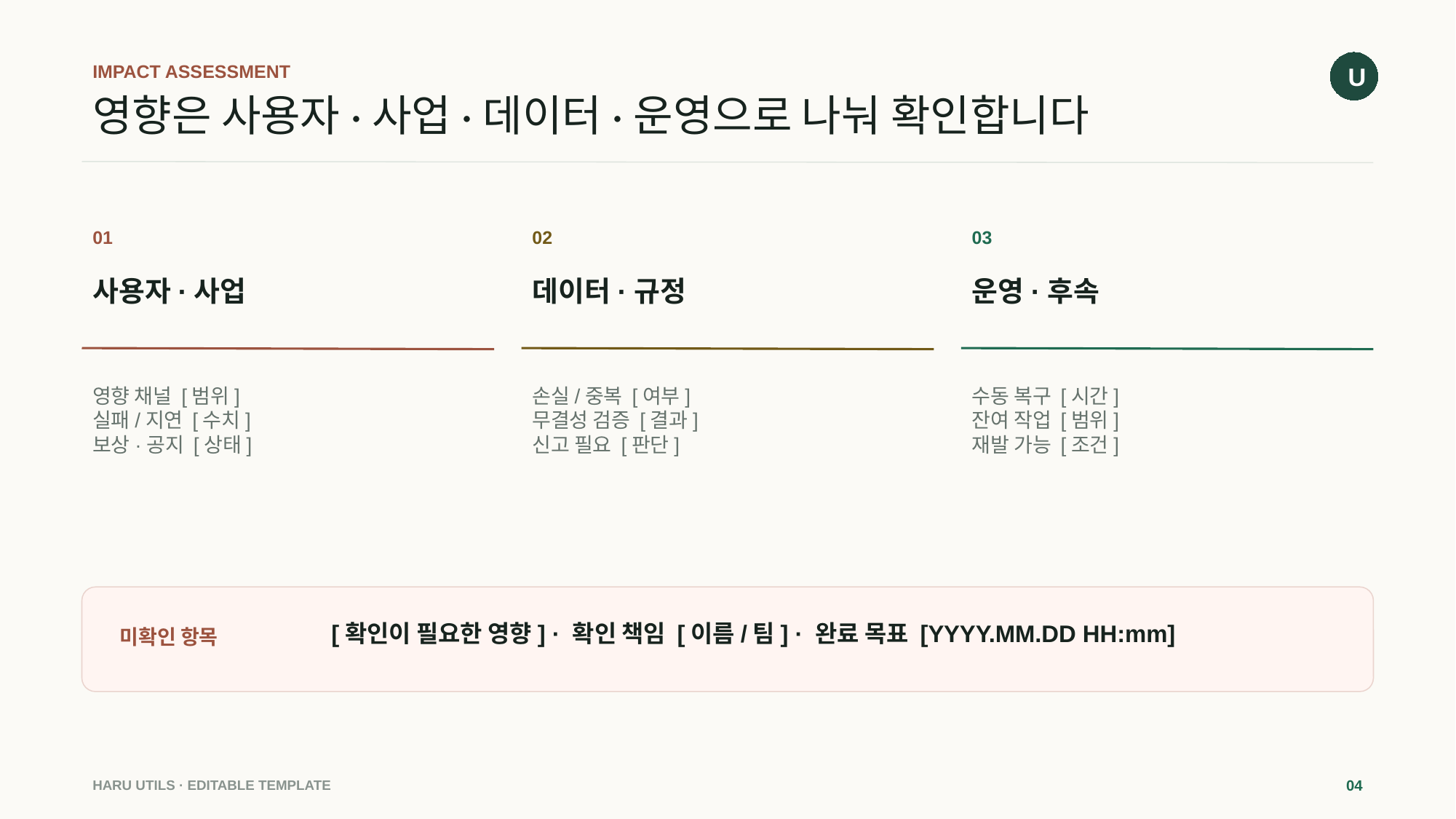

U
IMPACT ASSESSMENT
# 영향은 사용자·사업·데이터·운영으로 나눠 확인합니다

01
02
03
사용자·사업
데이터·규정
운영·후속

영향 채널 [범위]
실패/지연 [수치]
보상·공지 [상태]
손실/중복 [여부]
무결성 검증 [결과]
신고 필요 [판단]
수동 복구 [시간]
잔여 작업 [범위]
재발 가능 [조건]

[확인이 필요한 영향] · 확인 책임 [이름/팀] · 완료 목표 [YYYY.MM.DD HH:mm]
미확인 항목
HARU UTILS · EDITABLE TEMPLATE
04